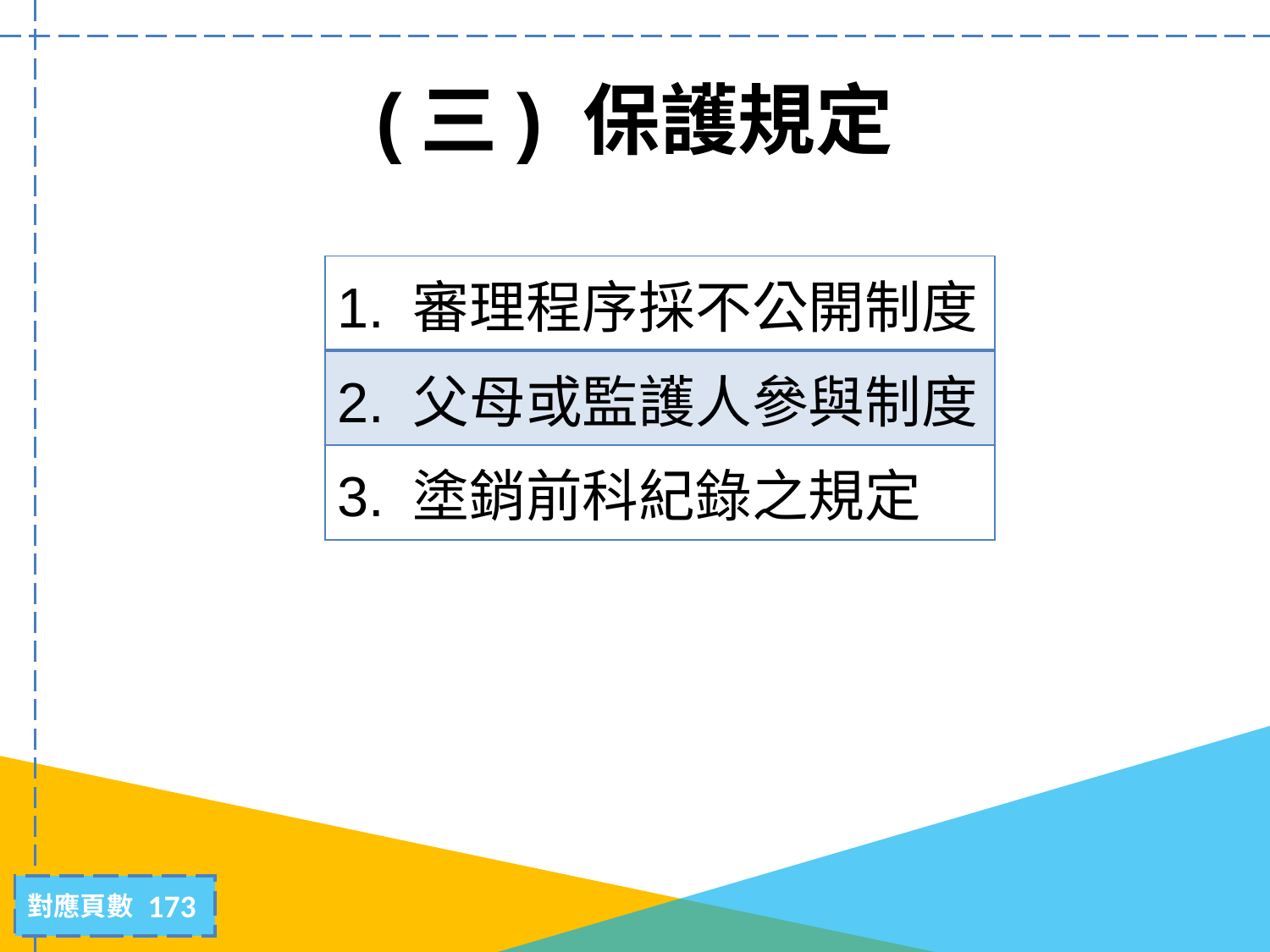

# (三) 保護規定
| 1. 審理程序採不公開制度 |
| --- |
| 2. 父母或監護人參與制度 |
| 3. 塗銷前科紀錄之規定 |
173